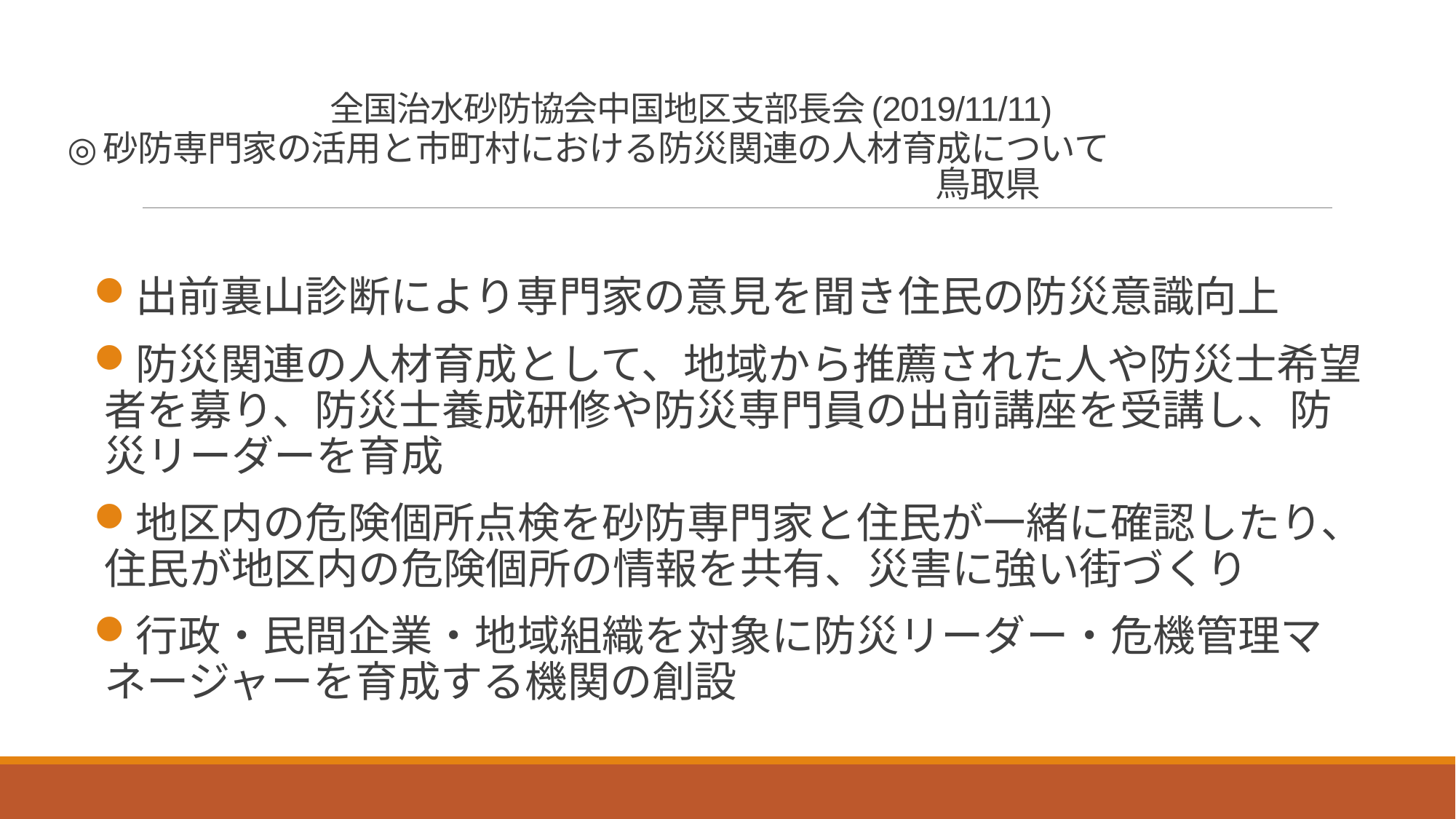

# 全国治水砂防協会中国地区支部長会(2019/11/11) ◎砂防専門家の活用と市町村における防災関連の人材育成について 　　　　　　　　　　　　　　　　　　　　　　　　　鳥取県

出前裏山診断により専門家の意見を聞き住民の防災意識向上
防災関連の人材育成として、地域から推薦された人や防災士希望者を募り、防災士養成研修や防災専門員の出前講座を受講し、防災リーダーを育成
地区内の危険個所点検を砂防専門家と住民が一緒に確認したり、住民が地区内の危険個所の情報を共有、災害に強い街づくり
行政・民間企業・地域組織を対象に防災リーダー・危機管理マネージャーを育成する機関の創設